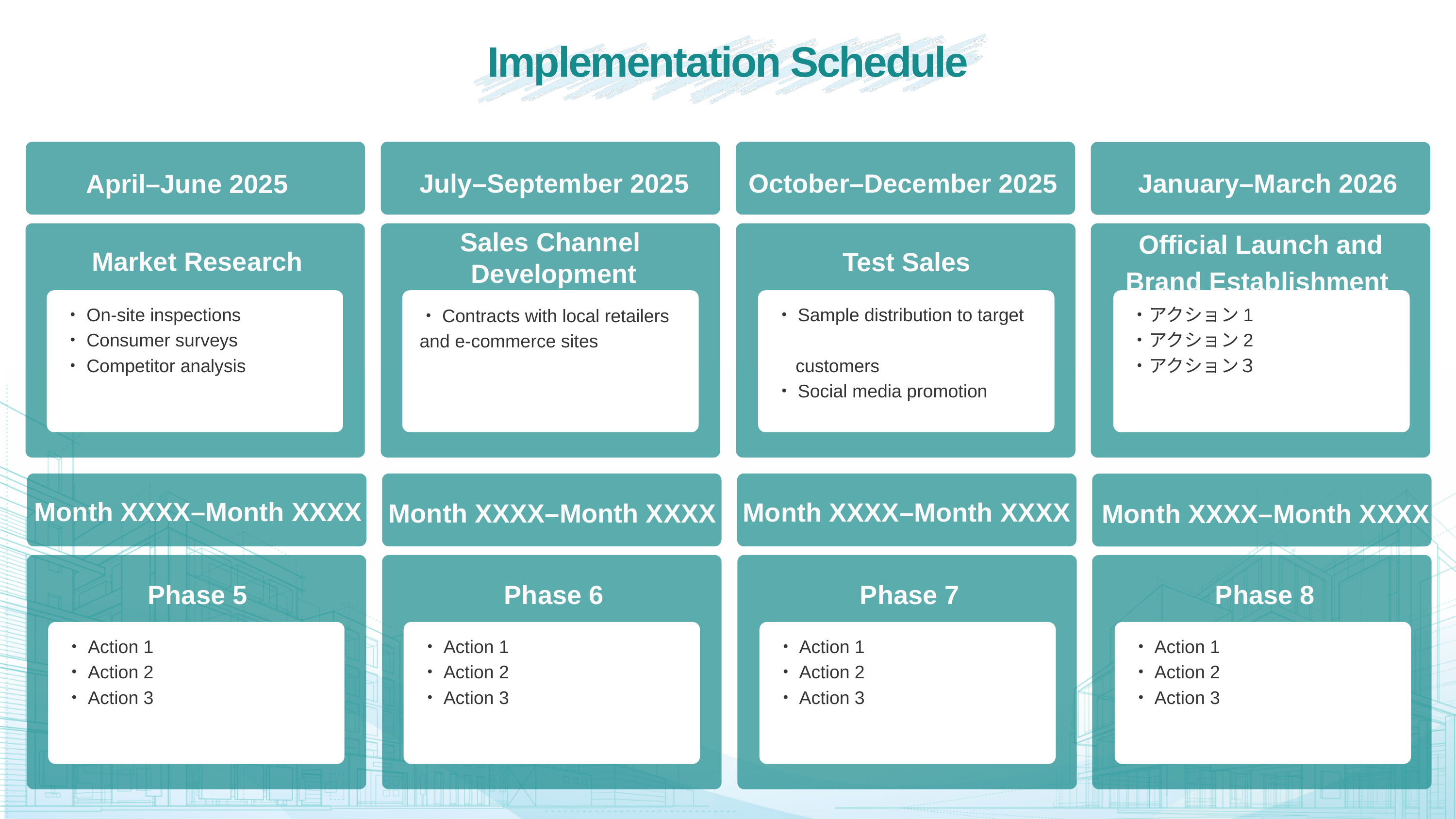

Implementation Schedule

July–September 2025
October–December 2025
January–March 2026
April–June 2025
 Official Launch and Brand Establishment

Sales Channel
Development
Market Research
Test Sales

・On-site inspections
・Consumer surveys
・Competitor analysis
・Sample distribution to target
    customers
・Social media promotion
・アクション1
・アクション2
・アクション３
・Contracts with local retailers and e-commerce sites

Month XXXX–Month XXXX
Month XXXX–Month XXXX
Month XXXX–Month XXXX
Month XXXX–Month XXXX

 Phase 8
 Phase 5
 Phase 6
 Phase 7

・Action 1
・Action 2
・Action 3
・Action 1
・Action 2
・Action 3
・Action 1
・Action 2
・Action 3
・Action 1
・Action 2
・Action 3